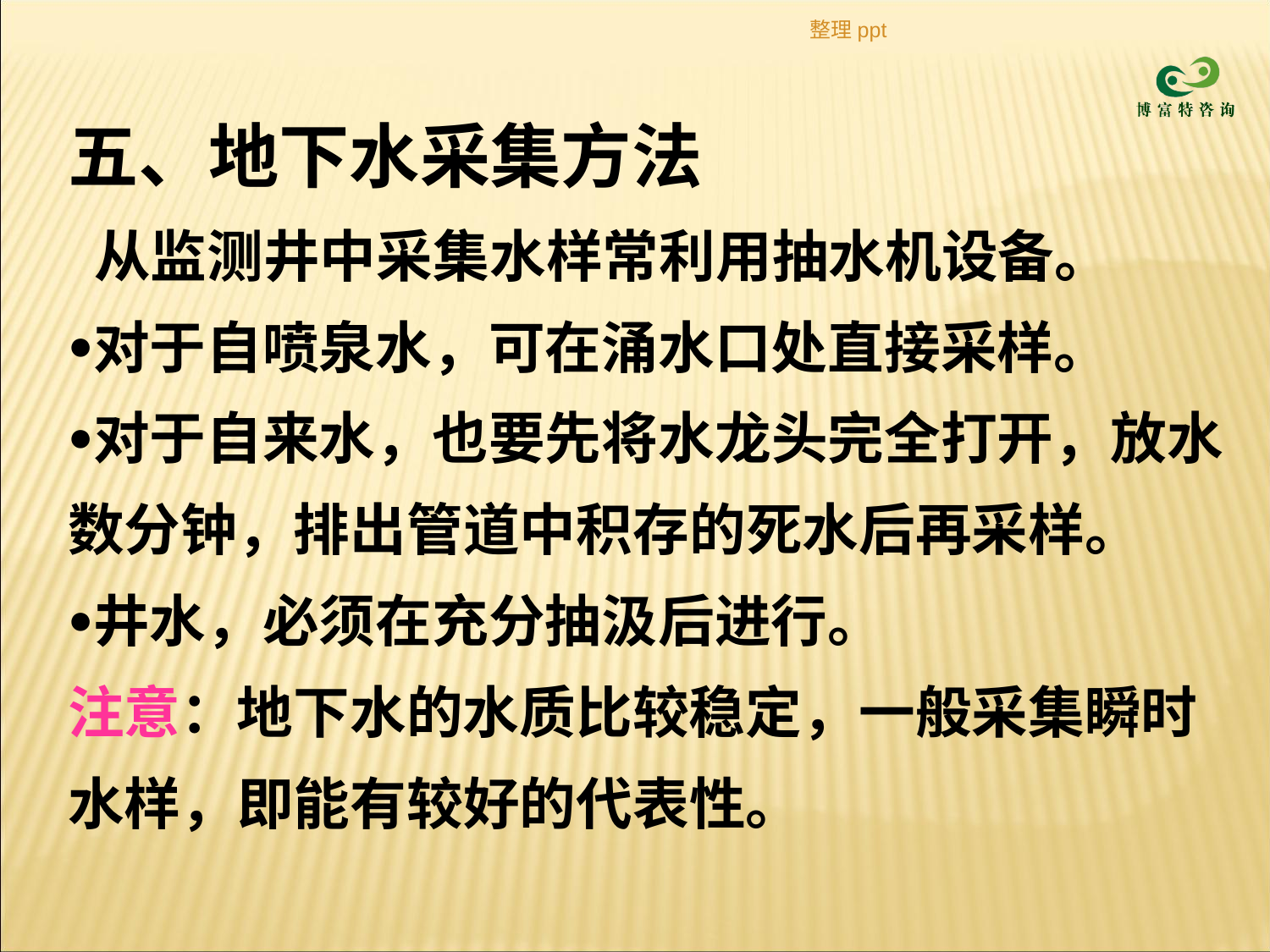

整理ppt
五、地下水采集方法
 从监测井中采集水样常利用抽水机设备。
对于自喷泉水，可在涌水口处直接采样。
对于自来水，也要先将水龙头完全打开，放水数分钟，排出管道中积存的死水后再采样。
井水，必须在充分抽汲后进行。
注意：地下水的水质比较稳定，一般采集瞬时水样，即能有较好的代表性。
53